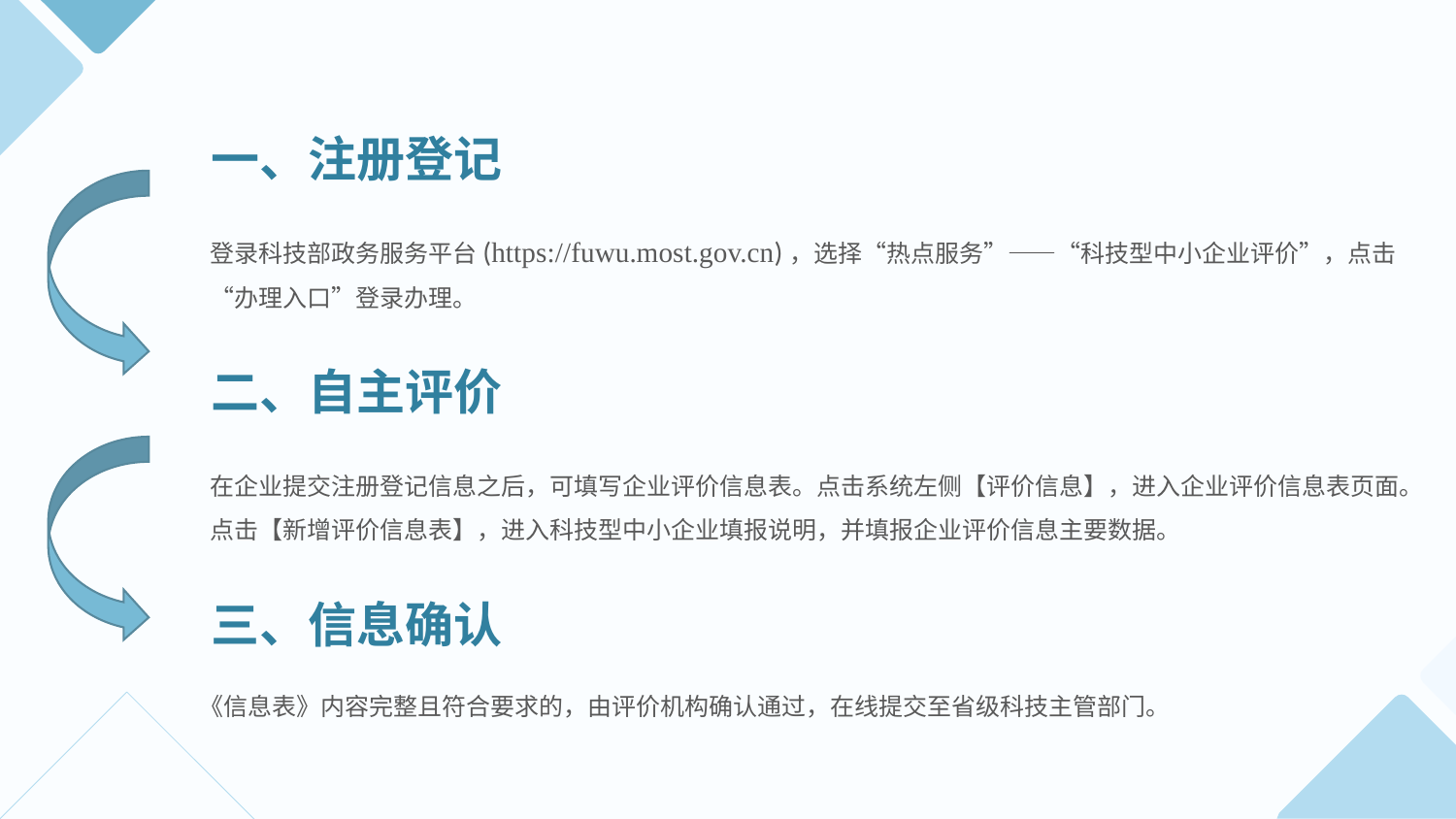

一、注册登记

登录科技部政务服务平台(https://fuwu.most.gov.cn)，选择“热点服务”——“科技型中小企业评价”，点击“办理入口”登录办理。
二、自主评价

在企业提交注册登记信息之后，可填写企业评价信息表。点击系统左侧【评价信息】，进入企业评价信息表页面。点击【新增评价信息表】，进入科技型中小企业填报说明，并填报企业评价信息主要数据。
三、信息确认
《信息表》内容完整且符合要求的，由评价机构确认通过，在线提交至省级科技主管部门。